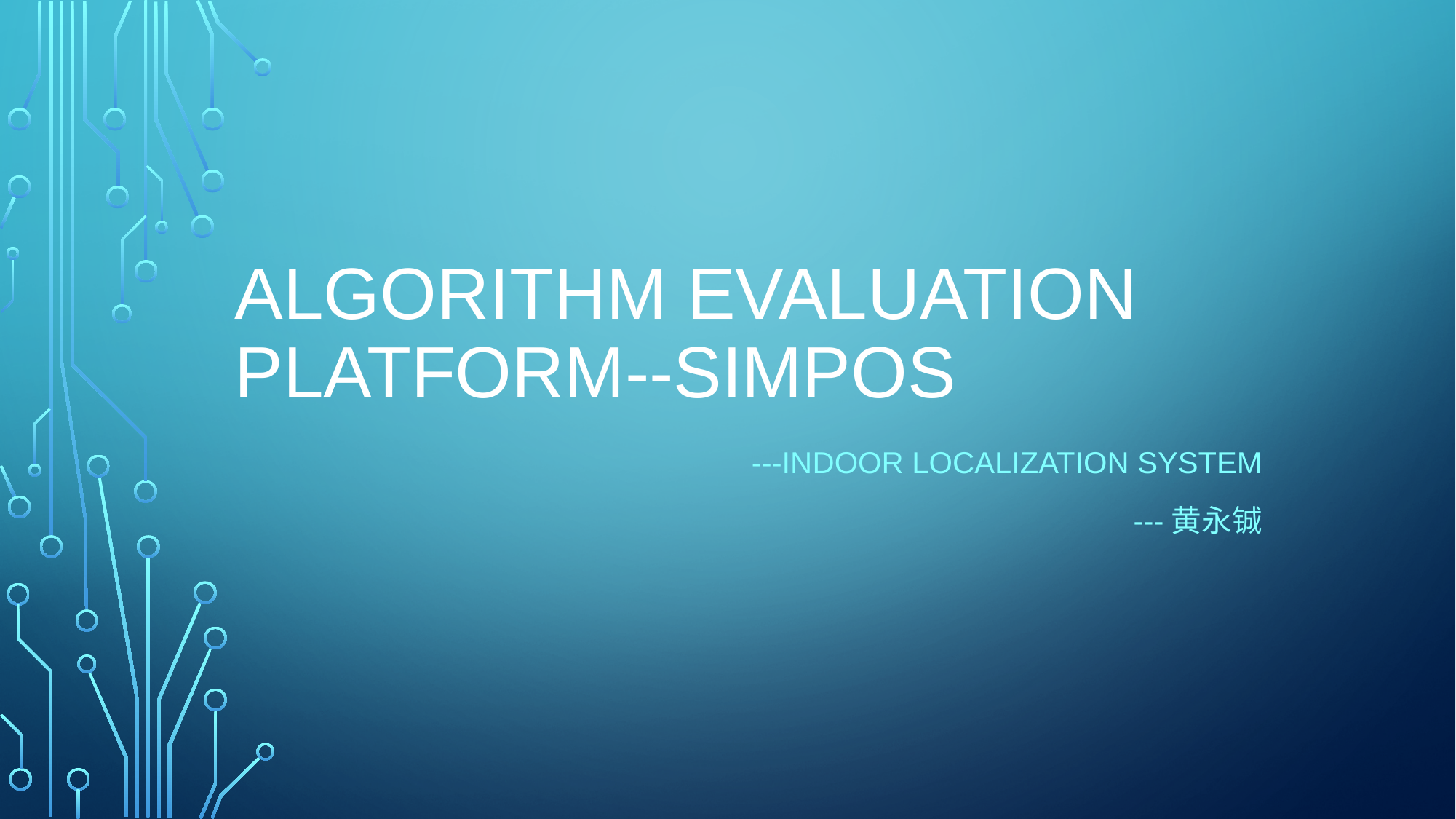

# Algorithm Evaluation Platform--SimPOS
				---indoor localization system
					---黄永铖